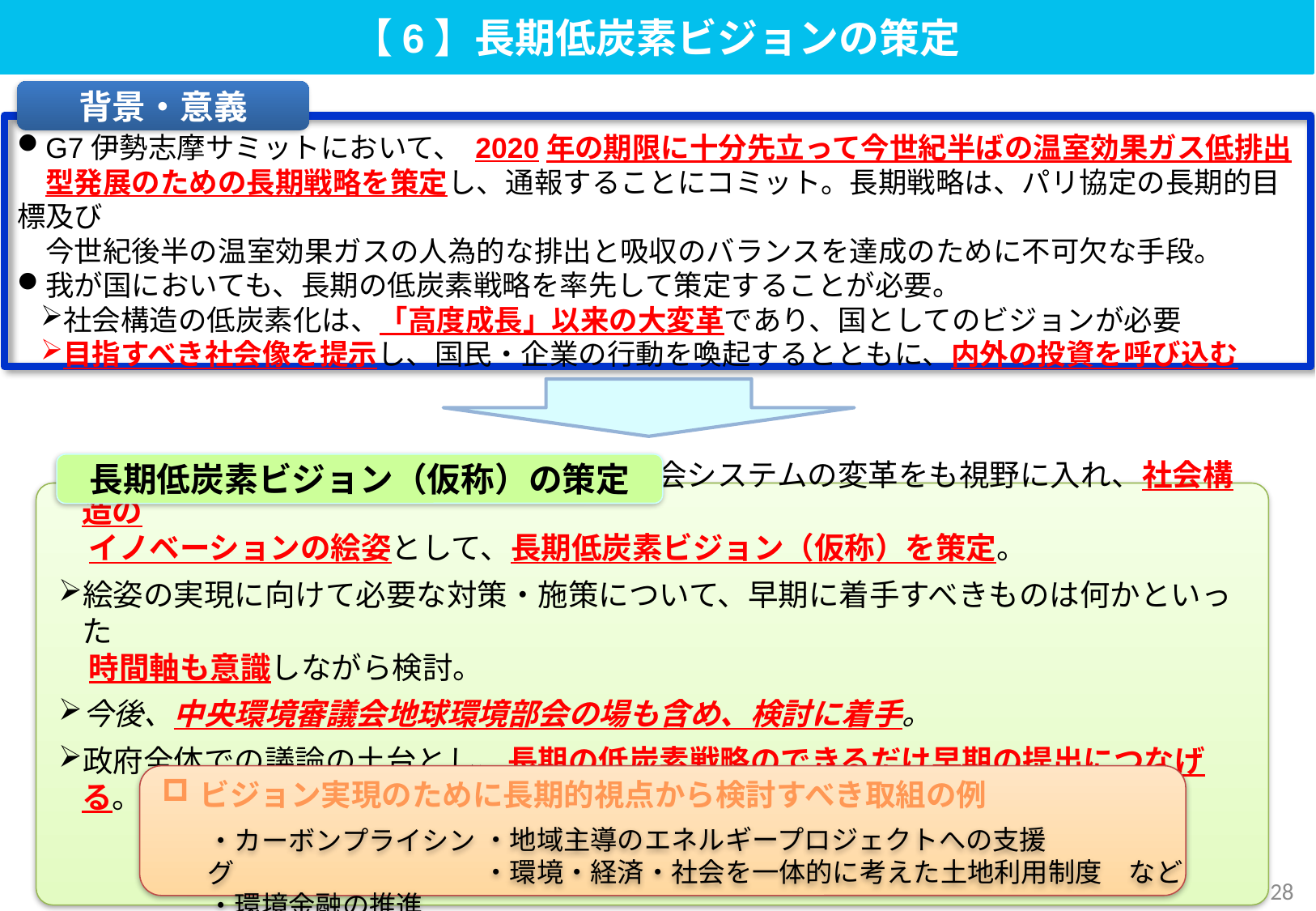

【6】長期低炭素ビジョンの策定
背景・意義

G7伊勢志摩サミットにおいて、 2020年の期限に十分先立って今世紀半ばの温室効果ガス低排出
　型発展のための長期戦略を策定し、通報することにコミット。長期戦略は、パリ協定の長期的目標及び
　今世紀後半の温室効果ガスの人為的な排出と吸収のバランスを達成のために不可欠な手段。
我が国においても、長期の低炭素戦略を率先して策定することが必要。
社会構造の低炭素化は、「高度成長」以来の大変革であり、国としてのビジョンが必要
目指すべき社会像を提示し、国民・企業の行動を喚起するとともに、内外の投資を呼び込む

長期低炭素ビジョン（仮称）の策定

技術のみならず、ライフスタイルや経済社会システムの変革をも視野に入れ、社会構造の
　イノベーションの絵姿として、長期低炭素ビジョン（仮称）を策定。
絵姿の実現に向けて必要な対策・施策について、早期に着手すべきものは何かといった
　時間軸も意識しながら検討。
今後、中央環境審議会地球環境部会の場も含め、検討に着手。
政府全体での議論の土台とし、長期の低炭素戦略のできるだけ早期の提出につなげる。

ビジョン実現のために長期的視点から検討すべき取組の例
・地域主導のエネルギープロジェクトへの支援
・環境・経済・社会を一体的に考えた土地利用制度　など
・カーボンプライシング
・環境金融の推進
28